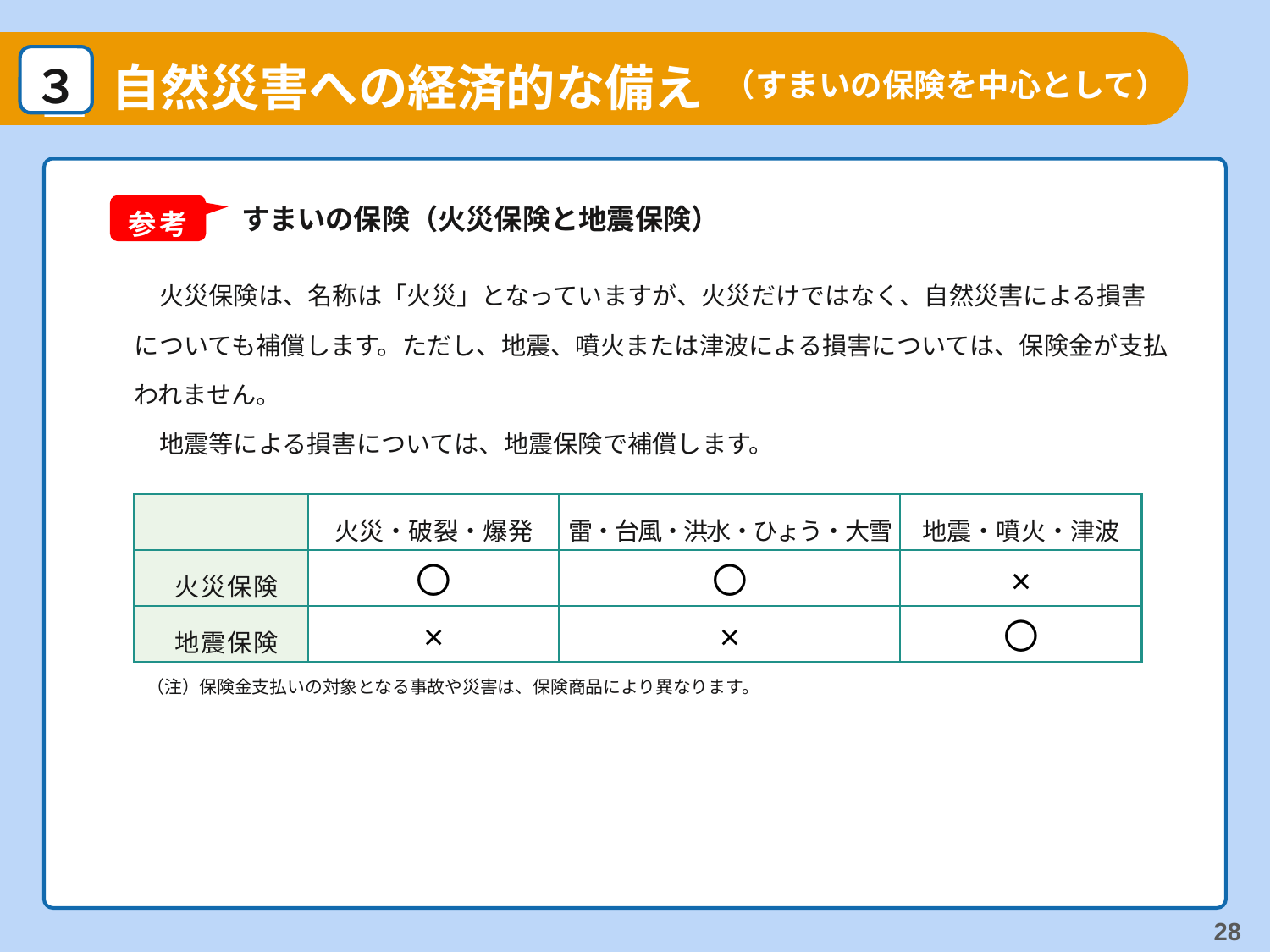

１
３
自然災害への経済的な備え
（すまいの保険を中心として）

参考
すまいの保険（火災保険と地震保険）
　火災保険は、名称は「火災」となっていますが、火災だけではなく、自然災害による損害についても補償します。ただし、地震、噴火または津波による損害については、保険金が支払われません。
　地震等による損害については、地震保険で補償します。

火災・破裂・爆発
雷・台風・洪水・ひょう・大雪
地震・噴火・津波
火災保険
〇
〇
×
地震保険
×
×
〇
（注）保険金支払いの対象となる事故や災害は、保険商品により異なります。